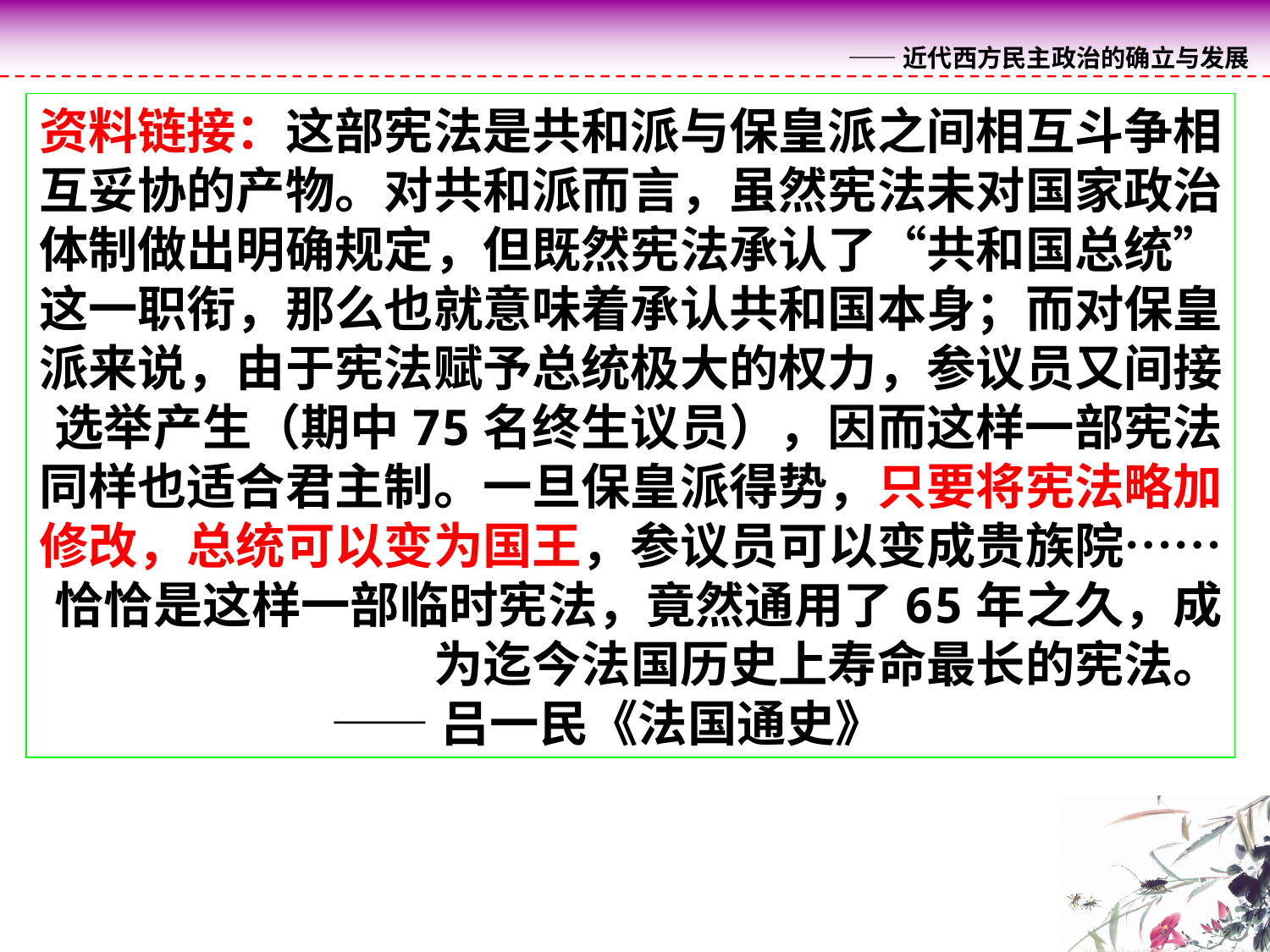

资料链接：这部宪法是共和派与保皇派之间相互斗争相互妥协的产物。对共和派而言，虽然宪法未对国家政治体制做出明确规定，但既然宪法承认了“共和国总统”这一职衔，那么也就意味着承认共和国本身；而对保皇派来说，由于宪法赋予总统极大的权力，参议员又间接选举产生（期中75名终生议员），因而这样一部宪法同样也适合君主制。一旦保皇派得势，只要将宪法略加修改，总统可以变为国王，参议员可以变成贵族院……恰恰是这样一部临时宪法，竟然通用了65年之久，成为迄今法国历史上寿命最长的宪法。
                          ——吕一民《法国通史》